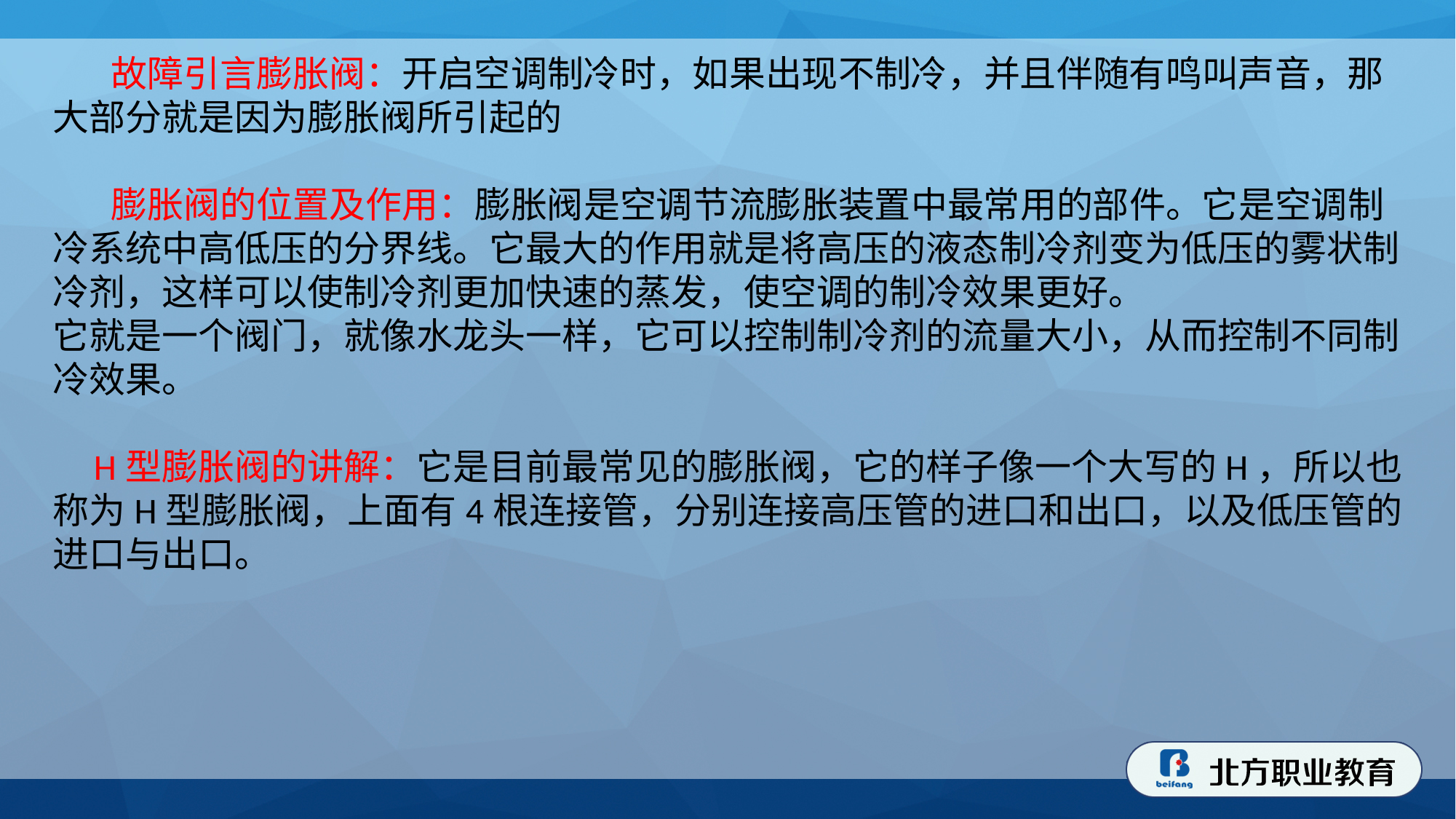

故障引言膨胀阀：开启空调制冷时，如果出现不制冷，并且伴随有鸣叫声音，那大部分就是因为膨胀阀所引起的

      膨胀阀的位置及作用：膨胀阀是空调节流膨胀装置中最常用的部件。它是空调制冷系统中高低压的分界线。它最大的作用就是将高压的液态制冷剂变为低压的雾状制冷剂，这样可以使制冷剂更加快速的蒸发，使空调的制冷效果更好。
它就是一个阀门，就像水龙头一样，它可以控制制冷剂的流量大小，从而控制不同制冷效果。

     H型膨胀阀的讲解：它是目前最常见的膨胀阀，它的样子像一个大写的H，所以也称为H型膨胀阀，上面有4根连接管，分别连接高压管的进口和出口，以及低压管的进口与出口。